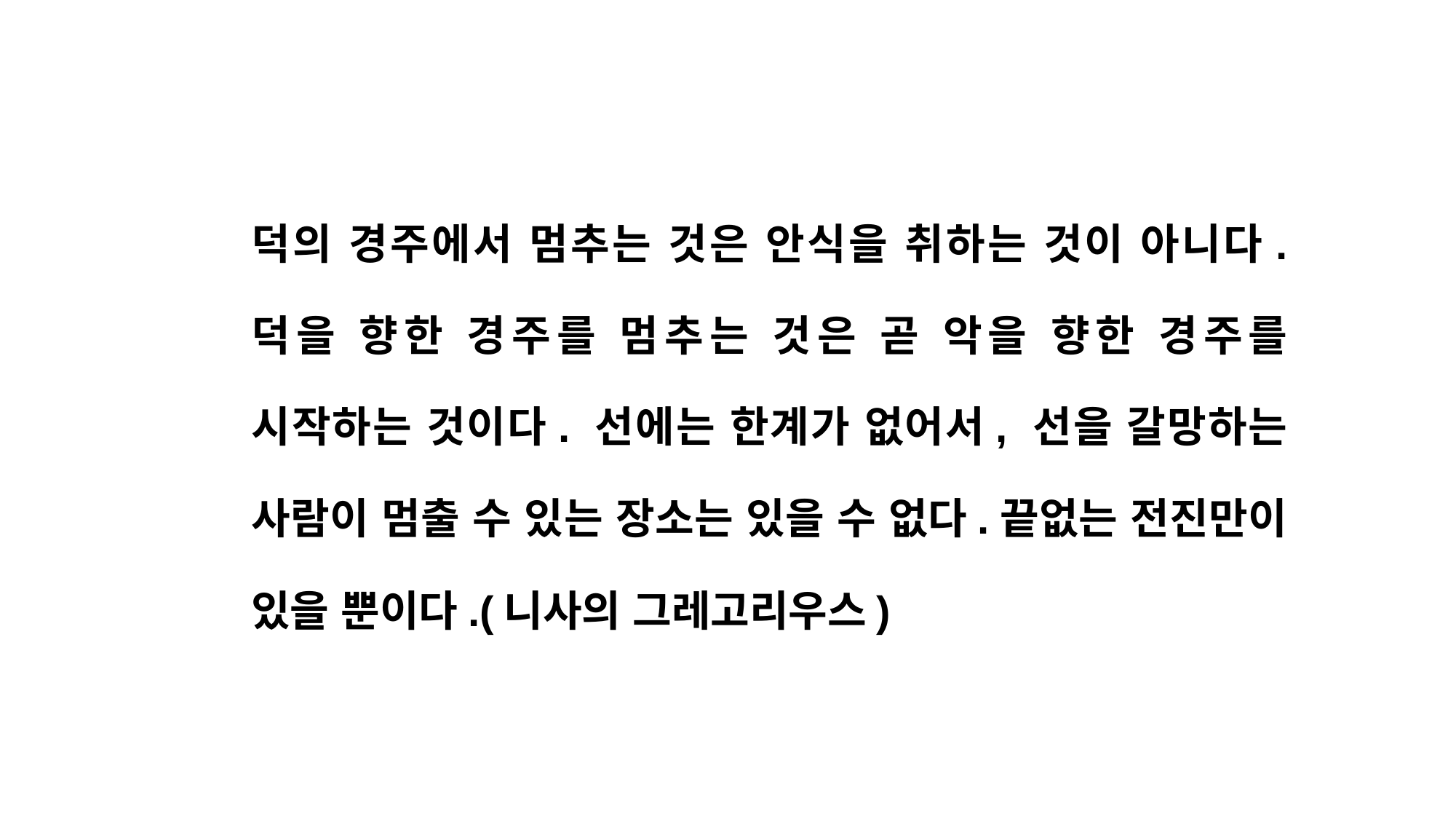

덕의 경주에서 멈추는 것은 안식을 취하는 것이 아니다. 덕을 향한 경주를 멈추는 것은 곧 악을 향한 경주를 시작하는 것이다. 선에는 한계가 없어서, 선을 갈망하는 사람이 멈출 수 있는 장소는 있을 수 없다.끝없는 전진만이 있을 뿐이다.(니사의 그레고리우스)